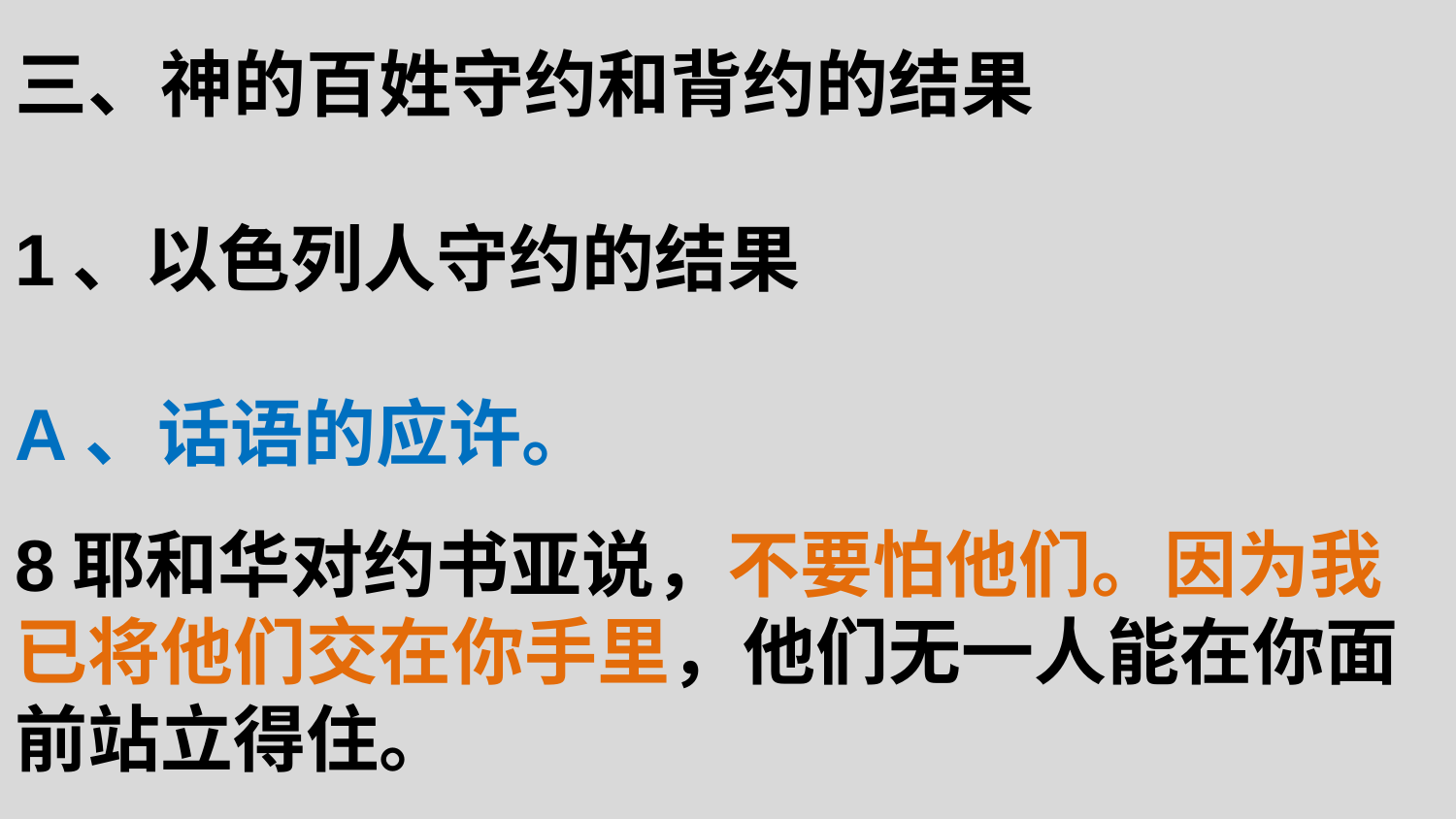

# 三、神的百姓守约和背约的结果 1、以色列人守约的结果 A、话语的应许。 8耶和华对约书亚说，不要怕他们。因为我已将他们交在你手里，他们无一人能在你面前站立得住。